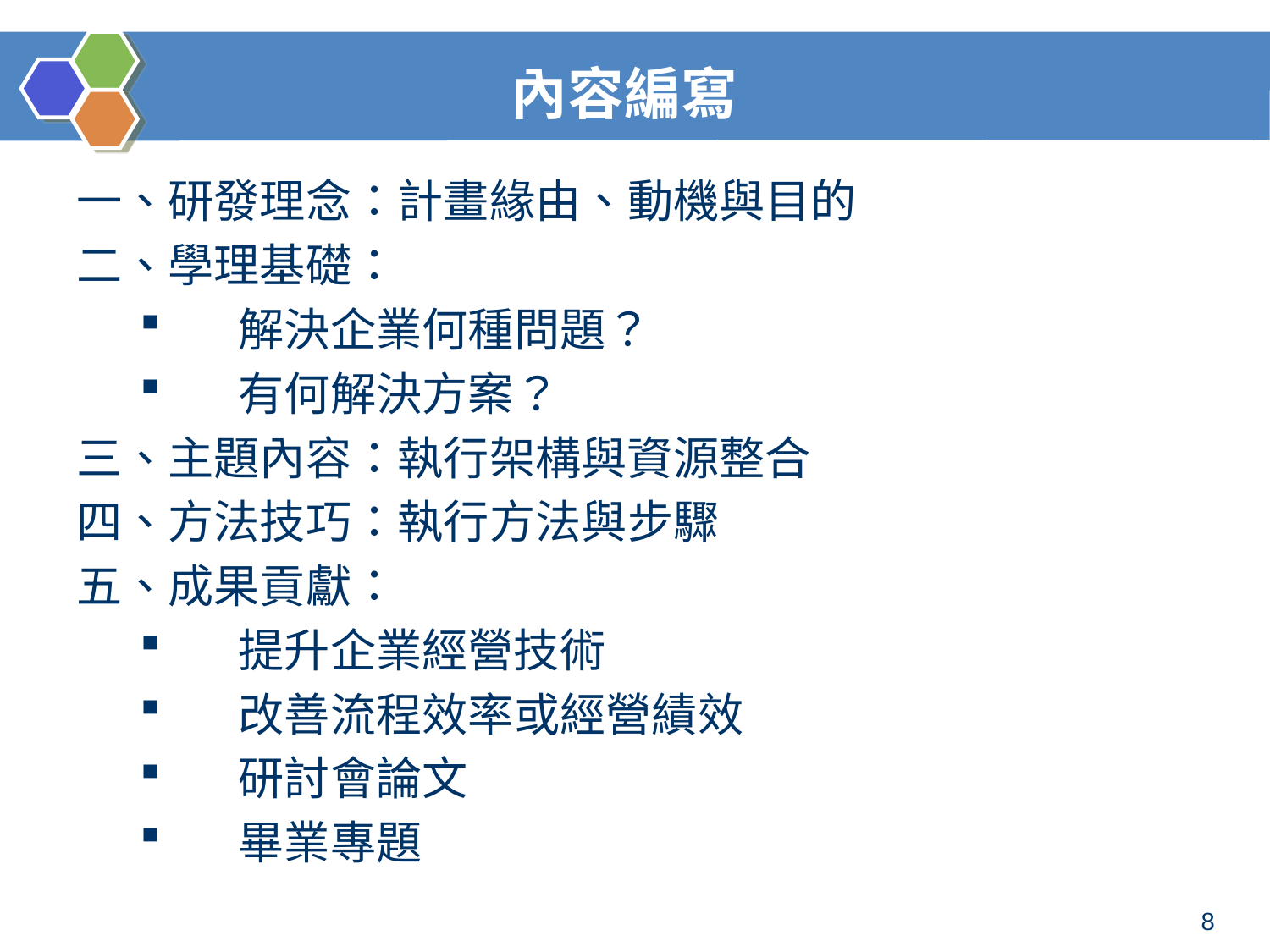

# 內容編寫
一、研發理念：計畫緣由、動機與目的
二、學理基礎：
解決企業何種問題？
有何解決方案？
三、主題內容：執行架構與資源整合
四、方法技巧：執行方法與步驟
五、成果貢獻：
提升企業經營技術
改善流程效率或經營績效
研討會論文
畢業專題
8